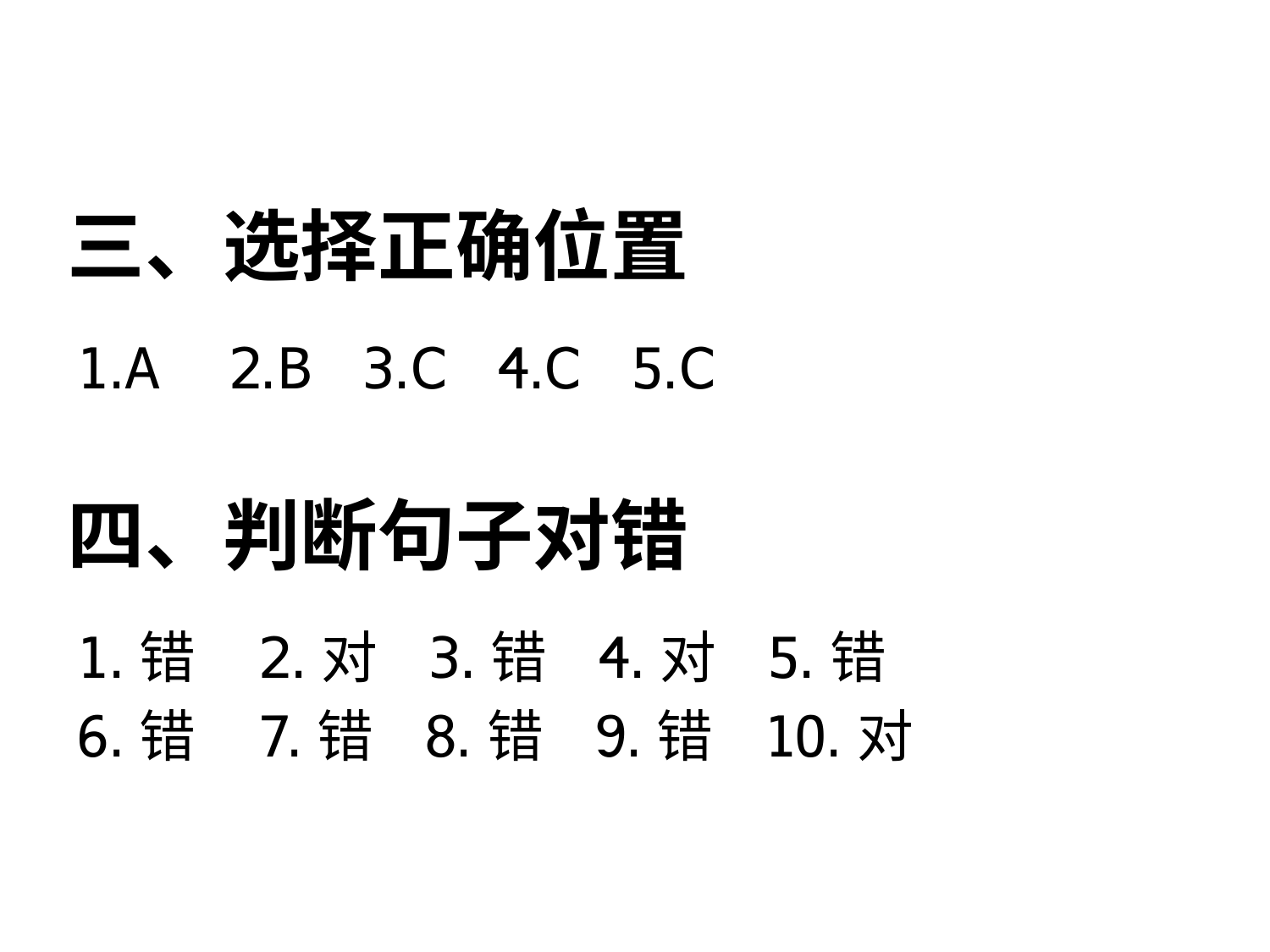

# 三、选择正确位置
1.A    2.B   3.C   4.C   5.C
四、判断句子对错
1.错    2.对   3.错   4.对   5.错
6.错    7.错   8.错   9.错   10.对